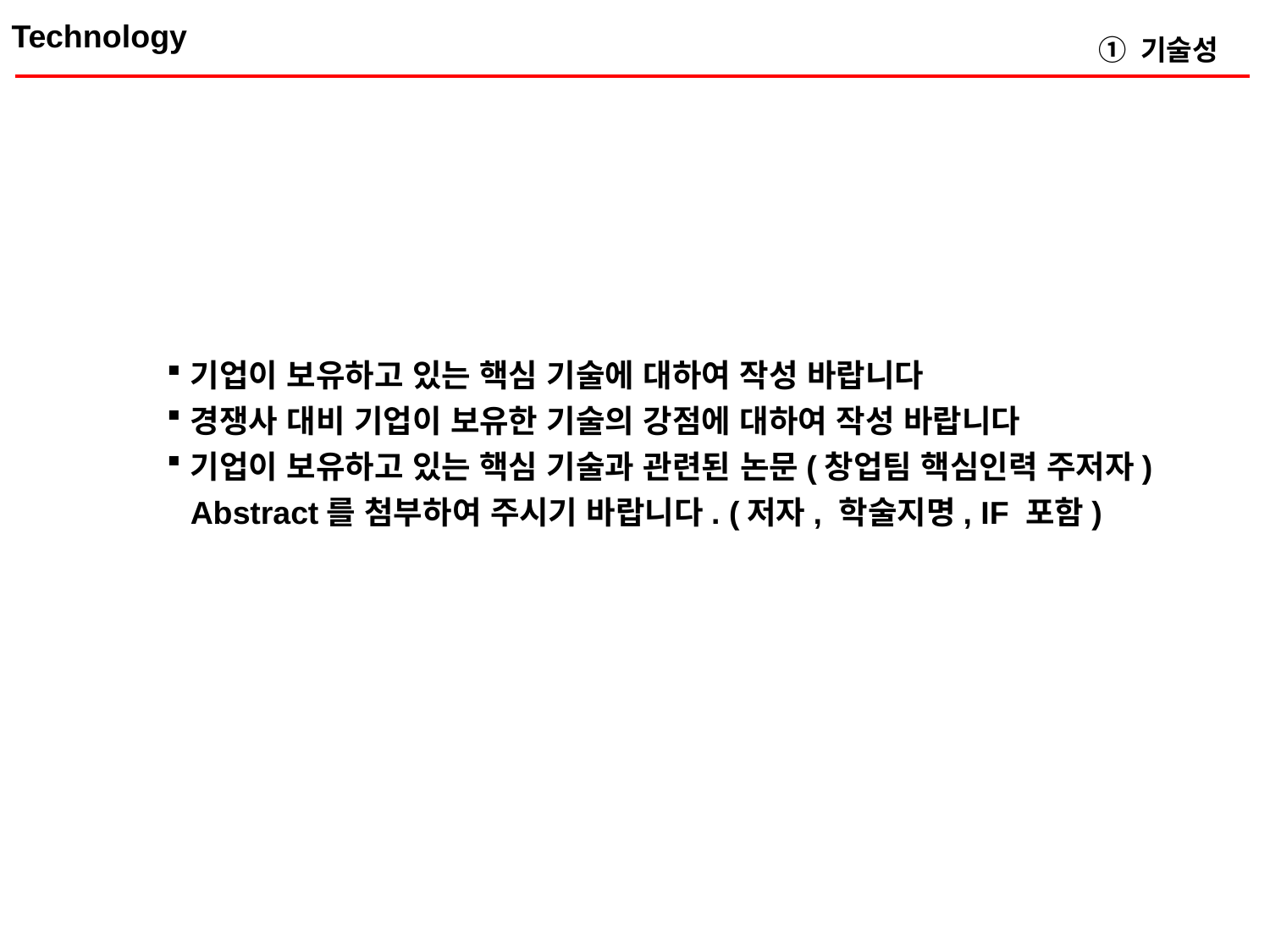

Technology
① 기술성
기업이 보유하고 있는 핵심 기술에 대하여 작성 바랍니다
경쟁사 대비 기업이 보유한 기술의 강점에 대하여 작성 바랍니다
기업이 보유하고 있는 핵심 기술과 관련된 논문(창업팀 핵심인력 주저자) Abstract를 첨부하여 주시기 바랍니다. (저자, 학술지명, IF 포함)